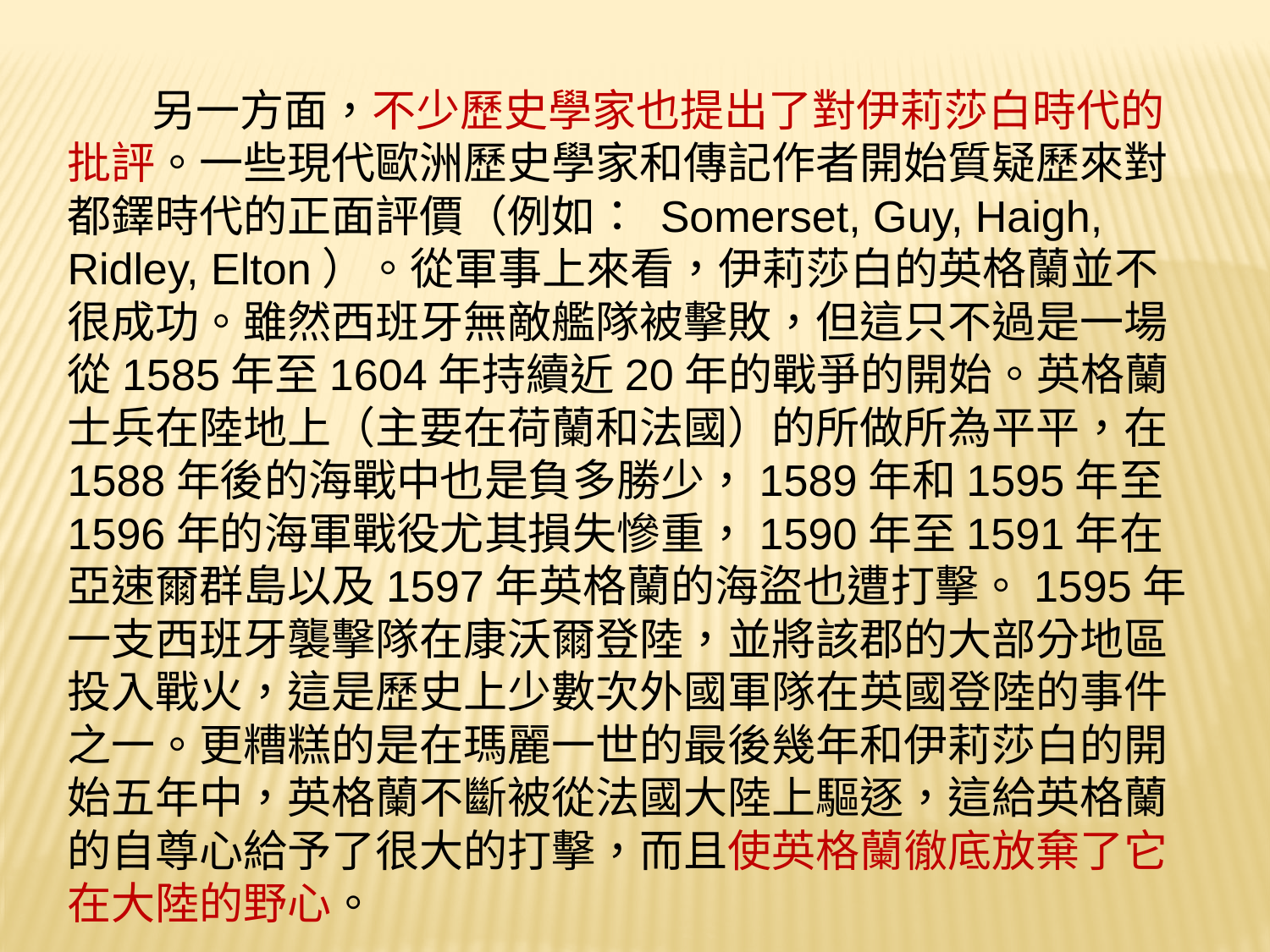

另一方面，不少歷史學家也提出了對伊莉莎白時代的批評。一些現代歐洲歷史學家和傳記作者開始質疑歷來對都鐸時代的正面評價（例如： Somerset, Guy, Haigh, Ridley, Elton）。從軍事上來看，伊莉莎白的英格蘭並不很成功。雖然西班牙無敵艦隊被擊敗，但這只不過是一場從1585年至1604年持續近20年的戰爭的開始。英格蘭士兵在陸地上（主要在荷蘭和法國）的所做所為平平，在1588年後的海戰中也是負多勝少，1589年和1595年至1596年的海軍戰役尤其損失慘重，1590年至1591年在亞速爾群島以及1597年英格蘭的海盜也遭打擊。1595年一支西班牙襲擊隊在康沃爾登陸，並將該郡的大部分地區投入戰火，這是歷史上少數次外國軍隊在英國登陸的事件之一。更糟糕的是在瑪麗一世的最後幾年和伊莉莎白的開始五年中，英格蘭不斷被從法國大陸上驅逐，這給英格蘭的自尊心給予了很大的打擊，而且使英格蘭徹底放棄了它在大陸的野心。